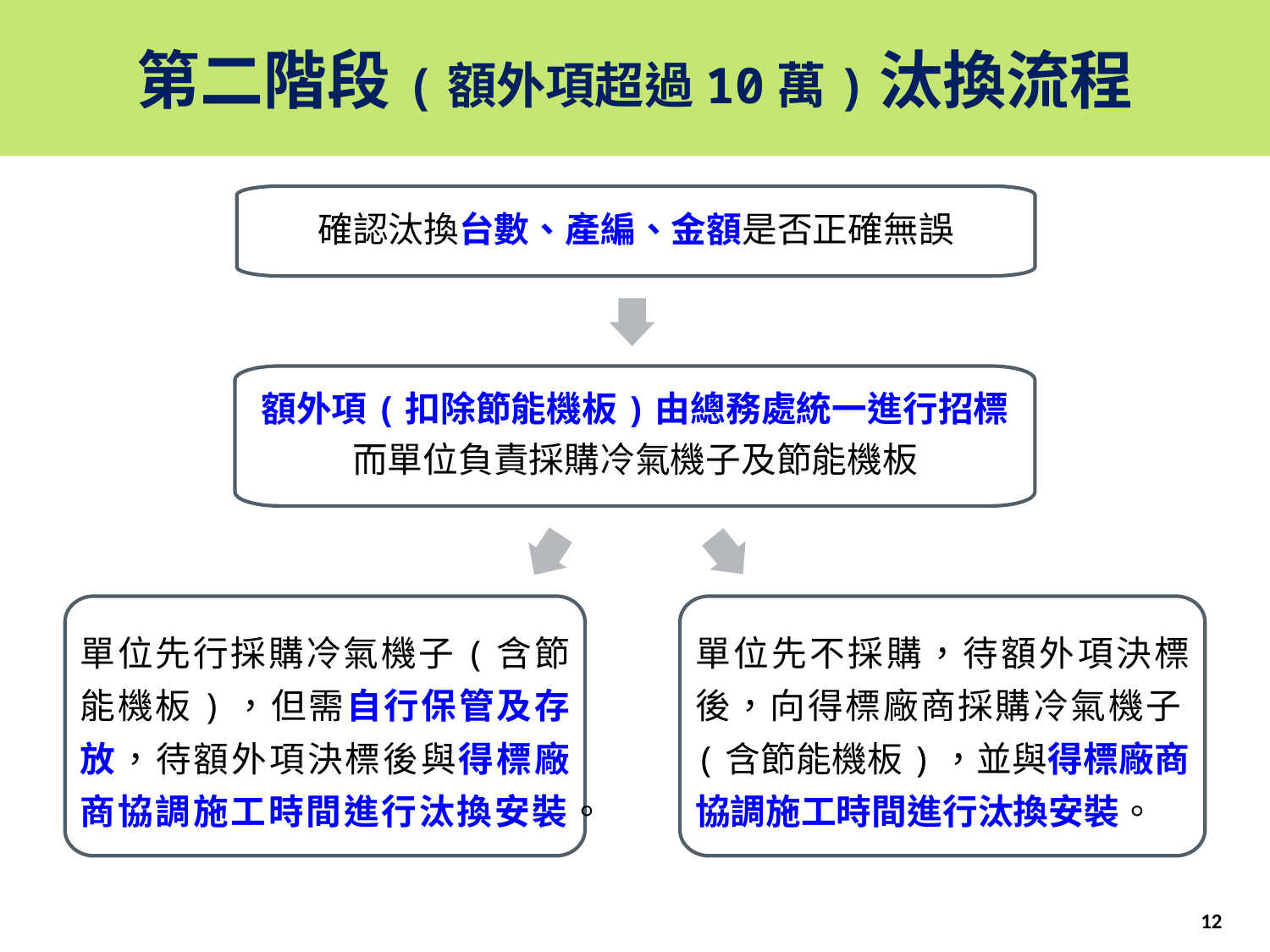

第二階段(額外項超過10萬)汰換流程
確認汰換台數、產編、金額是否正確無誤

單位先行採購冷氣機子(含節能機板)，但需自行保管及存放，待額外項決標後與得標廠商協調施工時間進行汰換安裝。
單位先不採購，待額外項決標後，向得標廠商採購冷氣機子(含節能機板)，並與得標廠商協調施工時間進行汰換安裝。

額外項(扣除節能機板)由總務處統一進行招標
而單位負責採購冷氣機子及節能機板
12